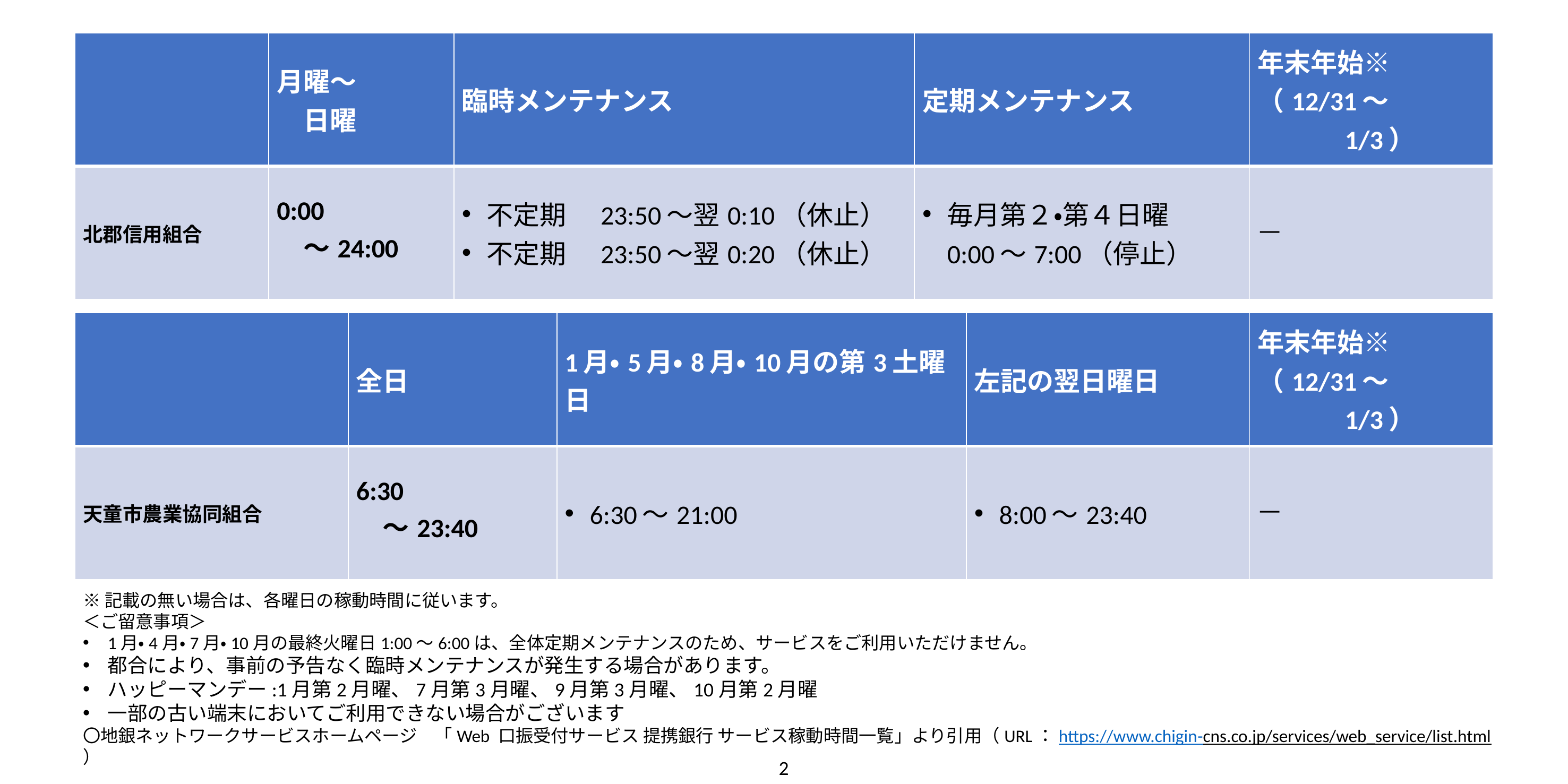

|  | 月曜～ 　日曜 | 臨時メンテナンス | 定期メンテナンス | 年末年始※ （12/31～ 　　　1/3） |
| --- | --- | --- | --- | --- |
| 北郡信用組合 | 0:00 　～24:00 | 不定期　23:50～翌0:10（休止） 不定期　23:50～翌0:20（休止） | 毎月第２・第４日曜　0:00～7:00（停止） | — |
|  | 全日 | 1月・5月・8月・10月の第3土曜日 | 左記の翌日曜日 | 年末年始※ （12/31～ 　　　1/3） |
| --- | --- | --- | --- | --- |
| 天童市農業協同組合 | 6:30 　～23:40 | 6:30～21:00 | 8:00～23:40 | — |
※記載の無い場合は、各曜日の稼動時間に従います。
＜ご留意事項＞
1月・4月・7月・10月の最終火曜日1:00～6:00は、全体定期メンテナンスのため、サービスをご利用いただけません。
都合により、事前の予告なく臨時メンテナンスが発生する場合があります。
ハッピーマンデー:1月第2月曜、7月第3月曜、9月第3月曜、10月第2月曜
一部の古い端末においてご利用できない場合がございます
〇地銀ネットワークサービスホームページ　「Web 口振受付サービス 提携銀行 サービス稼動時間一覧」より引用（URL：https://www.chigin-cns.co.jp/services/web_service/list.html）

2